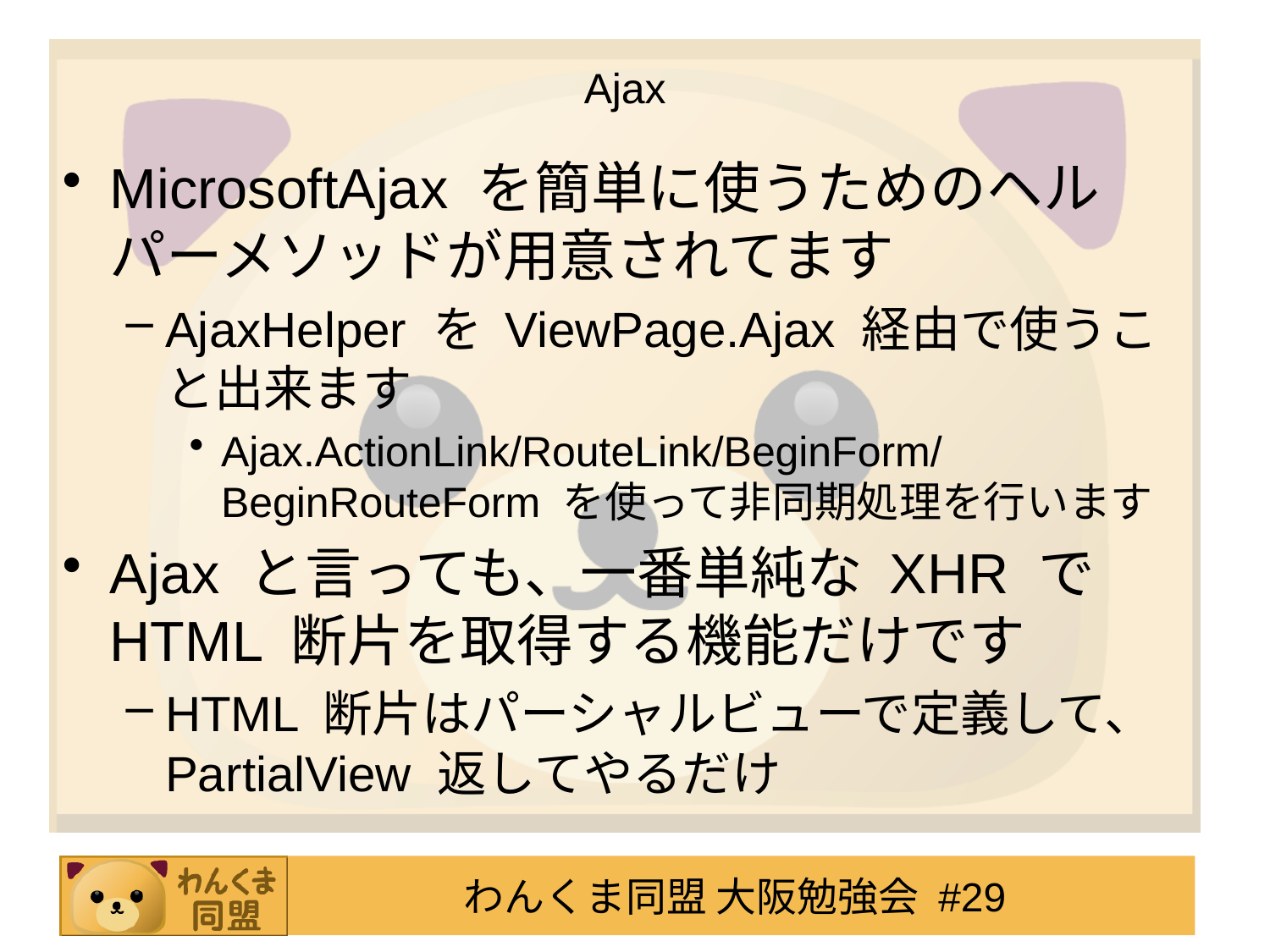

# Ajax
MicrosoftAjax を簡単に使うためのヘルパーメソッドが用意されてます
AjaxHelper を ViewPage.Ajax 経由で使うこと出来ます
Ajax.ActionLink/RouteLink/BeginForm/BeginRouteForm を使って非同期処理を行います
Ajax と言っても、一番単純な XHR で HTML 断片を取得する機能だけです
HTML 断片はパーシャルビューで定義して、PartialView 返してやるだけ